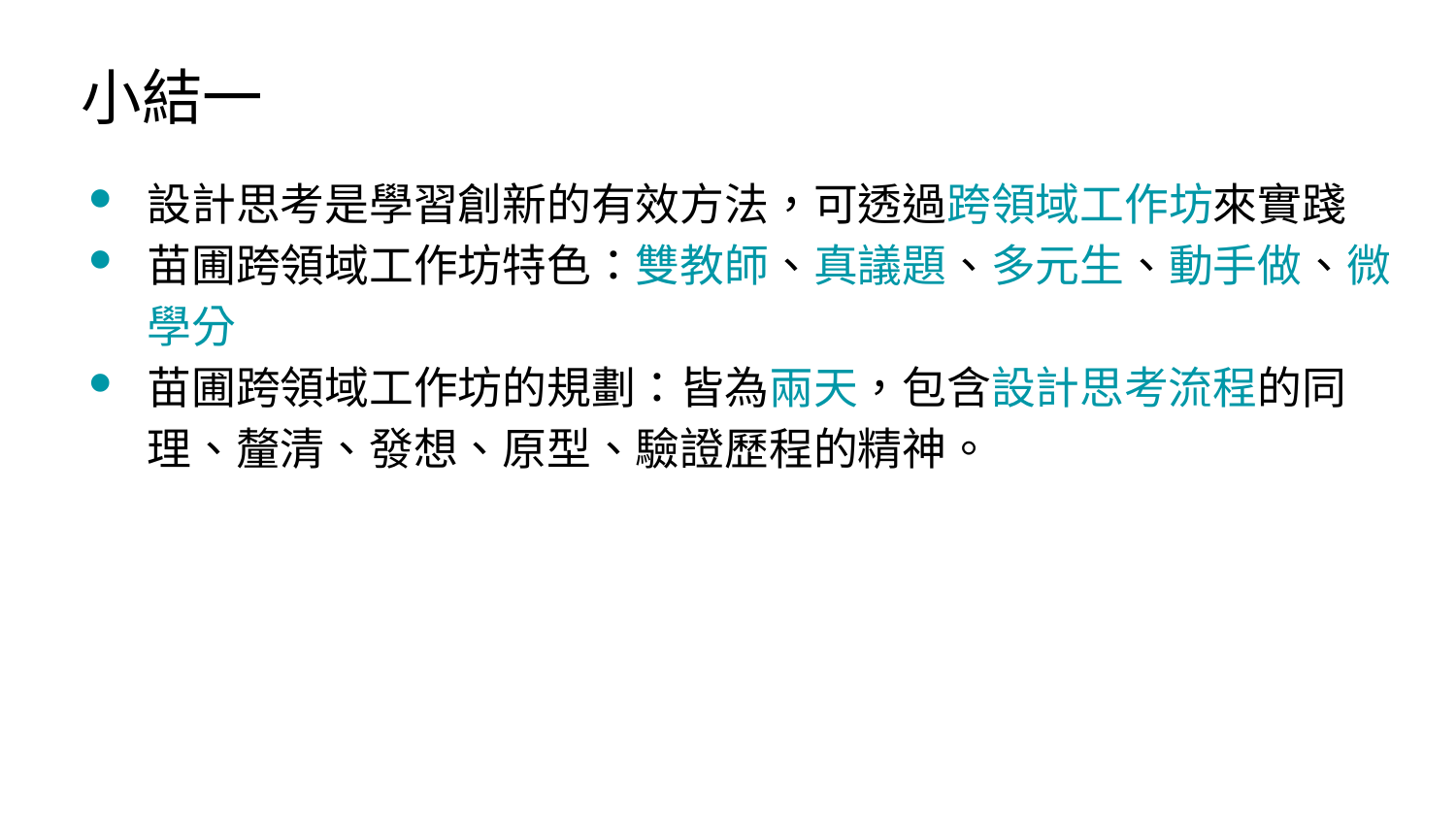

小結一
設計思考是學習創新的有效方法，可透過跨領域工作坊來實踐
苗圃跨領域工作坊特色：雙教師、真議題、多元生、動手做、微學分
苗圃跨領域工作坊的規劃：皆為兩天，包含設計思考流程的同理、釐清、發想、原型、驗證歷程的精神。